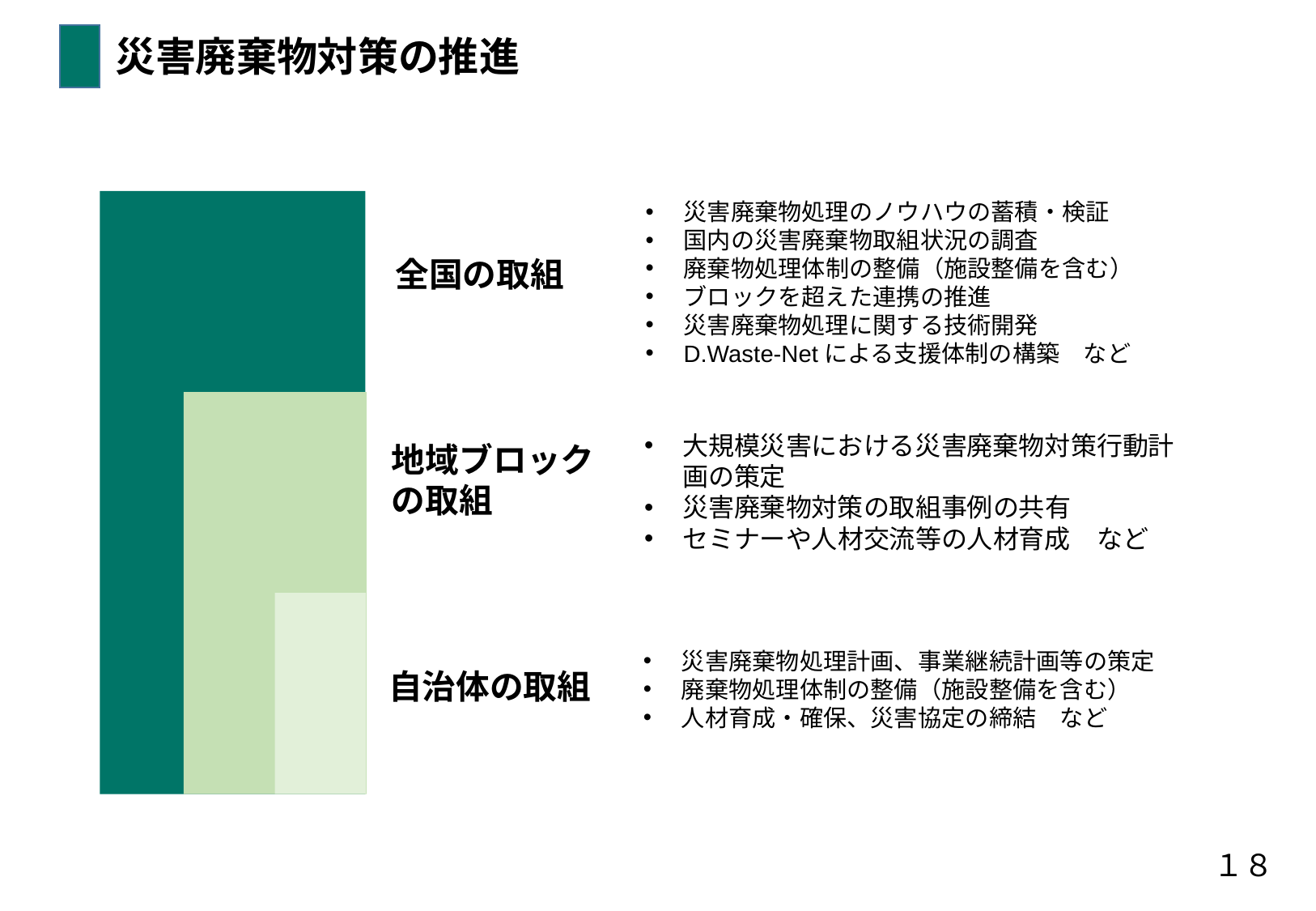

災害廃棄物対策の推進

災害廃棄物処理のノウハウの蓄積・検証
国内の災害廃棄物取組状況の調査
廃棄物処理体制の整備（施設整備を含む）
ブロックを超えた連携の推進
災害廃棄物処理に関する技術開発
D.Waste-Netによる支援体制の構築　など
全国の取組
大規模災害における災害廃棄物対策行動計画の策定
災害廃棄物対策の取組事例の共有
セミナーや人材交流等の人材育成　など
地域ブロック
の取組
災害廃棄物処理計画、事業継続計画等の策定
廃棄物処理体制の整備（施設整備を含む）
人材育成・確保、災害協定の締結　など
自治体の取組
１８